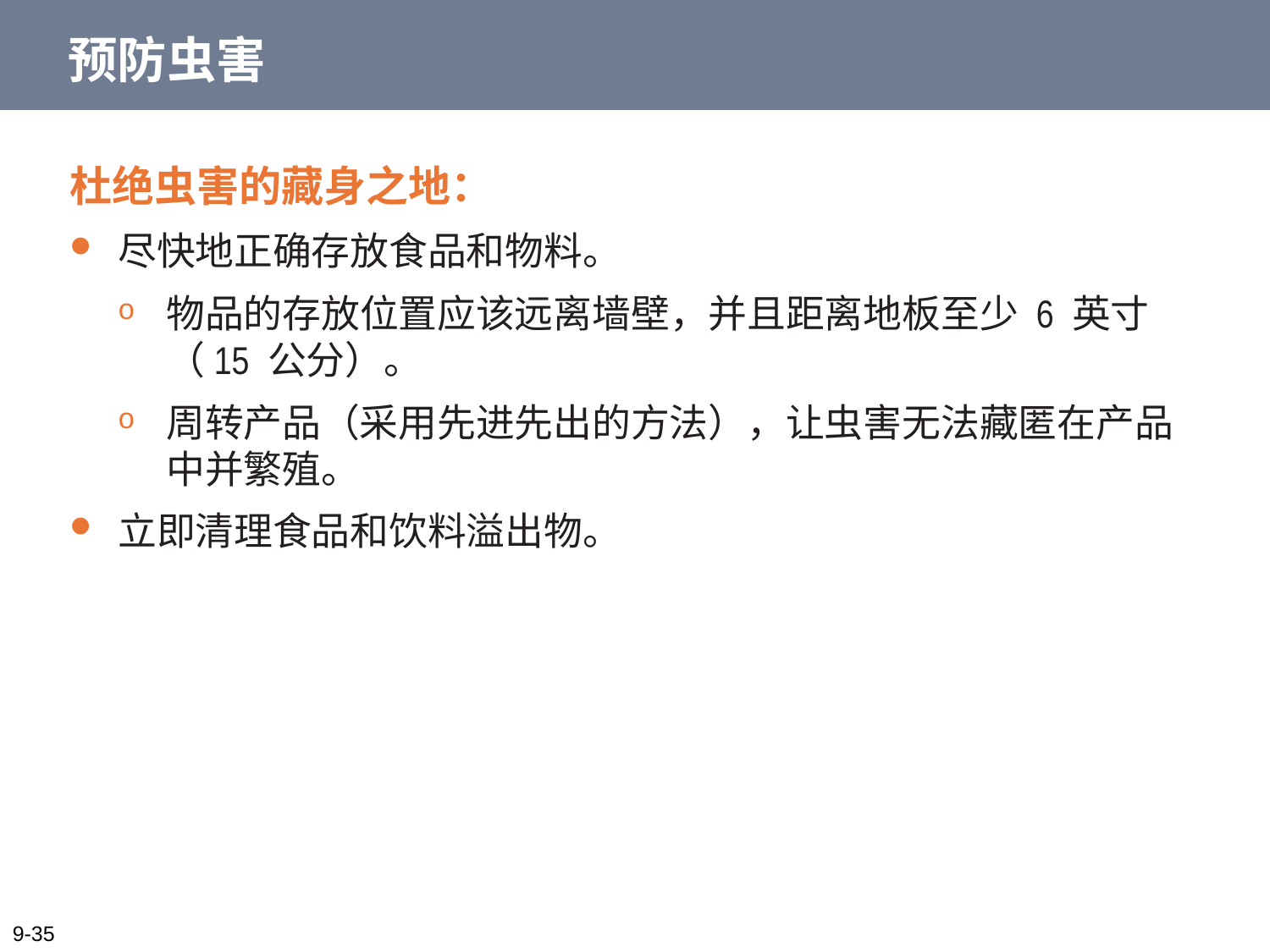

# 预防虫害
杜绝虫害的藏身之地：
尽快地正确存放食品和物料。
物品的存放位置应该远离墙壁，并且距离地板至少 6 英寸（15 公分）。
周转产品（采用先进先出的方法），让虫害无法藏匿在产品中并繁殖。
立即清理食品和饮料溢出物。

9-35